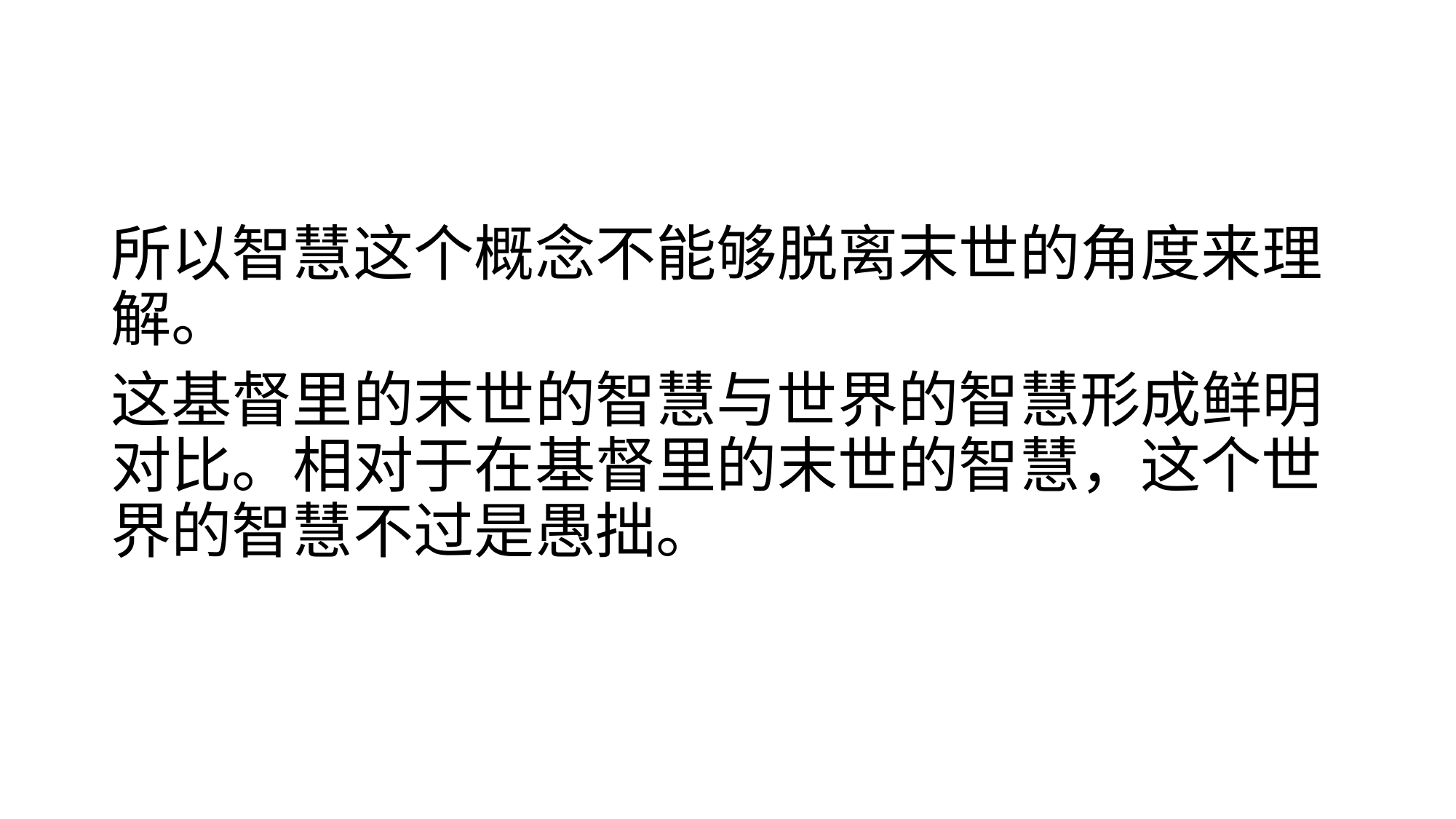

#
所以智慧这个概念不能够脱离末世的角度来理解。
这基督里的末世的智慧与世界的智慧形成鲜明对比。相对于在基督里的末世的智慧，这个世界的智慧不过是愚拙。